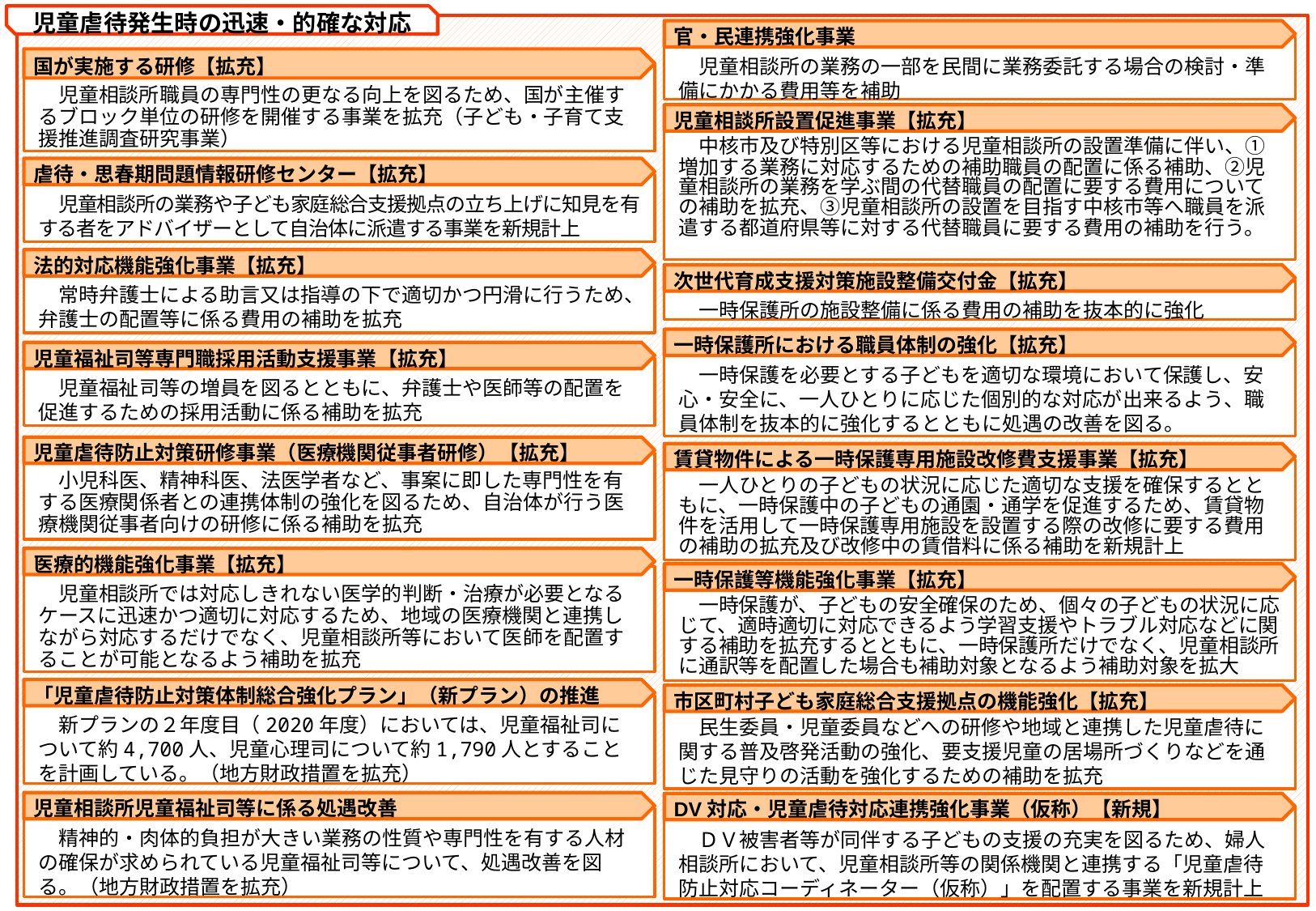

児童虐待発生時の迅速・的確な対応

官・民連携強化事業
　児童相談所の業務の一部を民間に業務委託する場合の検討・準備にかかる費用等を補助
国が実施する研修【拡充】
　児童相談所職員の専門性の更なる向上を図るため、国が主催するブロック単位の研修を開催する事業を拡充（子ども・子育て支援推進調査研究事業）
児童相談所設置促進事業【拡充】
　中核市及び特別区等における児童相談所の設置準備に伴い、①増加する業務に対応するための補助職員の配置に係る補助、②児童相談所の業務を学ぶ間の代替職員の配置に要する費用についての補助を拡充、③児童相談所の設置を目指す中核市等へ職員を派遣する都道府県等に対する代替職員に要する費用の補助を行う。
虐待・思春期問題情報研修センター【拡充】
　児童相談所の業務や子ども家庭総合支援拠点の立ち上げに知見を有する者をアドバイザーとして自治体に派遣する事業を新規計上
法的対応機能強化事業【拡充】
次世代育成支援対策施設整備交付金【拡充】
　常時弁護士による助言又は指導の下で適切かつ円滑に行うため、弁護士の配置等に係る費用の補助を拡充
　一時保護所の施設整備に係る費用の補助を抜本的に強化
一時保護所における職員体制の強化【拡充】
児童福祉司等専門職採用活動支援事業【拡充】
　一時保護を必要とする子どもを適切な環境において保護し、安心・安全に、一人ひとりに応じた個別的な対応が出来るよう、職員体制を抜本的に強化するとともに処遇の改善を図る。
　児童福祉司等の増員を図るとともに、弁護士や医師等の配置を促進するための採用活動に係る補助を拡充
児童虐待防止対策研修事業（医療機関従事者研修）【拡充】
賃貸物件による一時保護専用施設改修費支援事業【拡充】
　小児科医、精神科医、法医学者など、事案に即した専門性を有する医療関係者との連携体制の強化を図るため、自治体が行う医療機関従事者向けの研修に係る補助を拡充
　一人ひとりの子どもの状況に応じた適切な支援を確保するとともに、一時保護中の子どもの通園・通学を促進するため、賃貸物件を活用して一時保護専用施設を設置する際の改修に要する費用の補助の拡充及び改修中の賃借料に係る補助を新規計上
医療的機能強化事業【拡充】
一時保護等機能強化事業【拡充】
　児童相談所では対応しきれない医学的判断・治療が必要となるケースに迅速かつ適切に対応するため、地域の医療機関と連携しながら対応するだけでなく、児童相談所等において医師を配置することが可能となるよう補助を拡充
　一時保護が、子どもの安全確保のため、個々の子どもの状況に応じて、適時適切に対応できるよう学習支援やトラブル対応などに関する補助を拡充するとともに、一時保護所だけでなく、児童相談所に通訳等を配置した場合も補助対象となるよう補助対象を拡大
「児童虐待防止対策体制総合強化プラン」（新プラン）の推進
市区町村子ども家庭総合支援拠点の機能強化【拡充】
　新プランの２年度目（2020年度）においては、児童福祉司について約4,700人、児童心理司について約1,790人とすることを計画している。（地方財政措置を拡充）
　民生委員・児童委員などへの研修や地域と連携した児童虐待に関する普及啓発活動の強化、要支援児童の居場所づくりなどを通じた見守りの活動を強化するための補助を拡充
児童相談所児童福祉司等に係る処遇改善
DV対応・児童虐待対応連携強化事業（仮称）【新規】
　ＤＶ被害者等が同伴する子どもの支援の充実を図るため、婦人相談所において、児童相談所等の関係機関と連携する「児童虐待防止対応コーディネーター（仮称）」を配置する事業を新規計上
　精神的・肉体的負担が大きい業務の性質や専門性を有する人材の確保が求められている児童福祉司等について、処遇改善を図る。（地方財政措置を拡充）